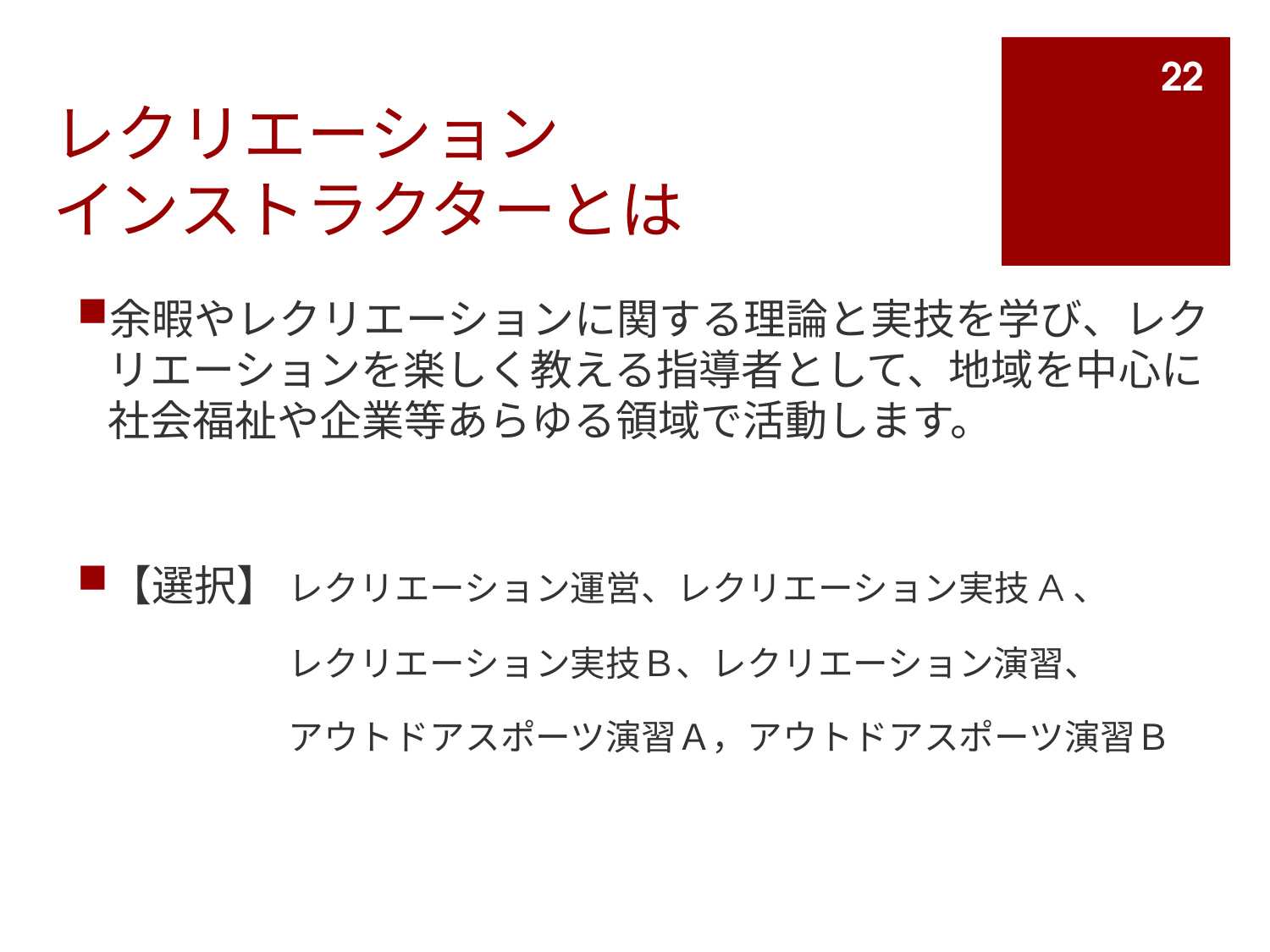

22
# レクリエーション インストラクターとは
余暇やレクリエーションに関する理論と実技を学び、レクリエーションを楽しく教える指導者として、地域を中心に社会福祉や企業等あらゆる領域で活動します。

【選択】 レクリエーション運営、レクリエーション実技A、
　　　　　　レクリエーション実技Ｂ、レクリエーション演習、
　　　　　　アウトドアスポーツ演習Ａ，アウトドアスポーツ演習Ｂ